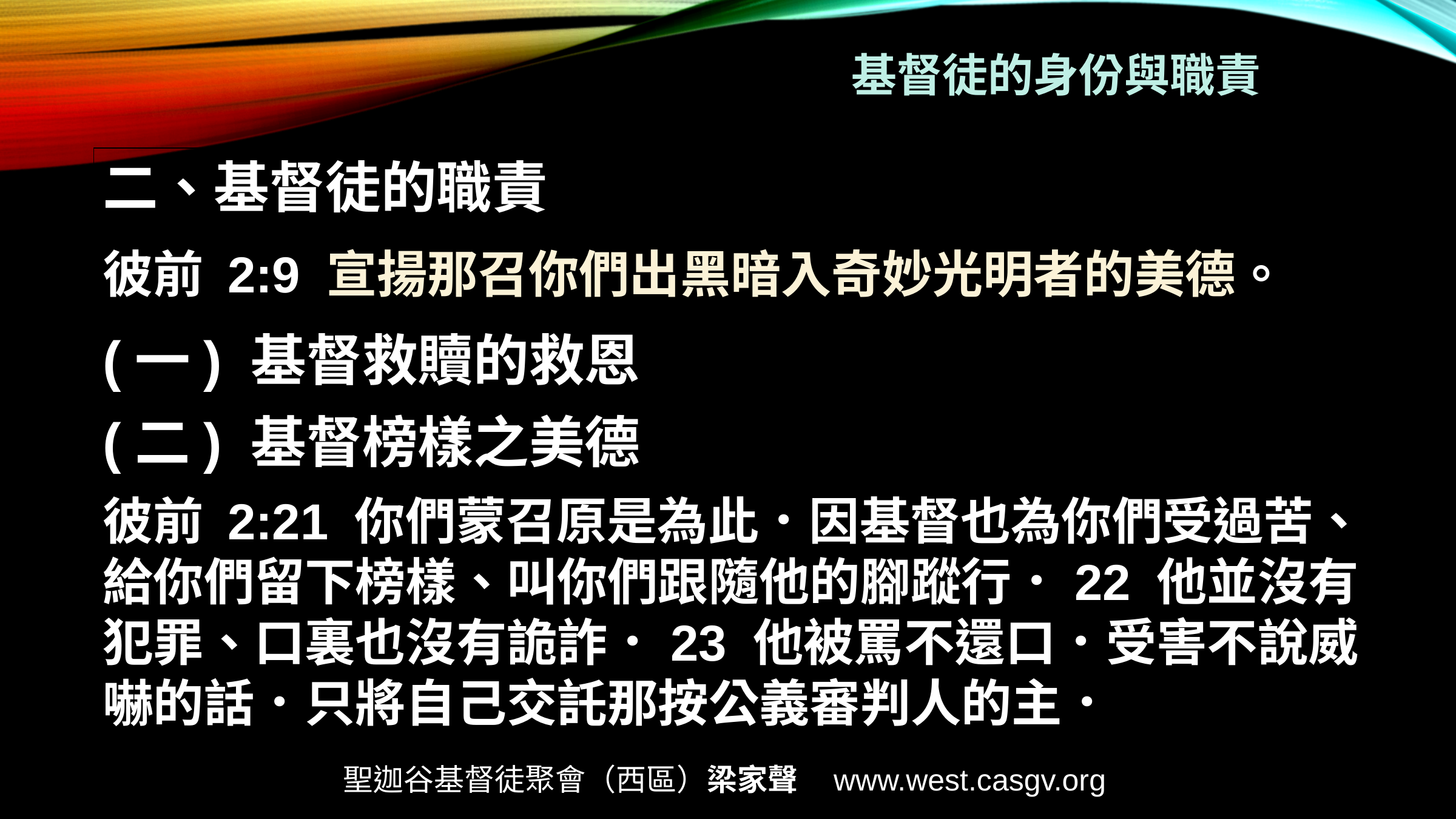

基督徒的身份與職責
二、基督徒的職責
彼前 2:9 宣揚那召你們出黑暗入奇妙光明者的美德。
(一) 基督救贖的救恩
(二) 基督榜樣之美德
彼前 2:21 你們蒙召原是為此．因基督也為你們受過苦、給你們留下榜樣、叫你們跟隨他的腳蹤行．22 他並沒有犯罪、口裏也沒有詭詐．23 他被罵不還口．受害不說威嚇的話．只將自己交託那按公義審判人的主．

聖迦谷基督徒聚會（西區）梁家聲   www.west.casgv.org